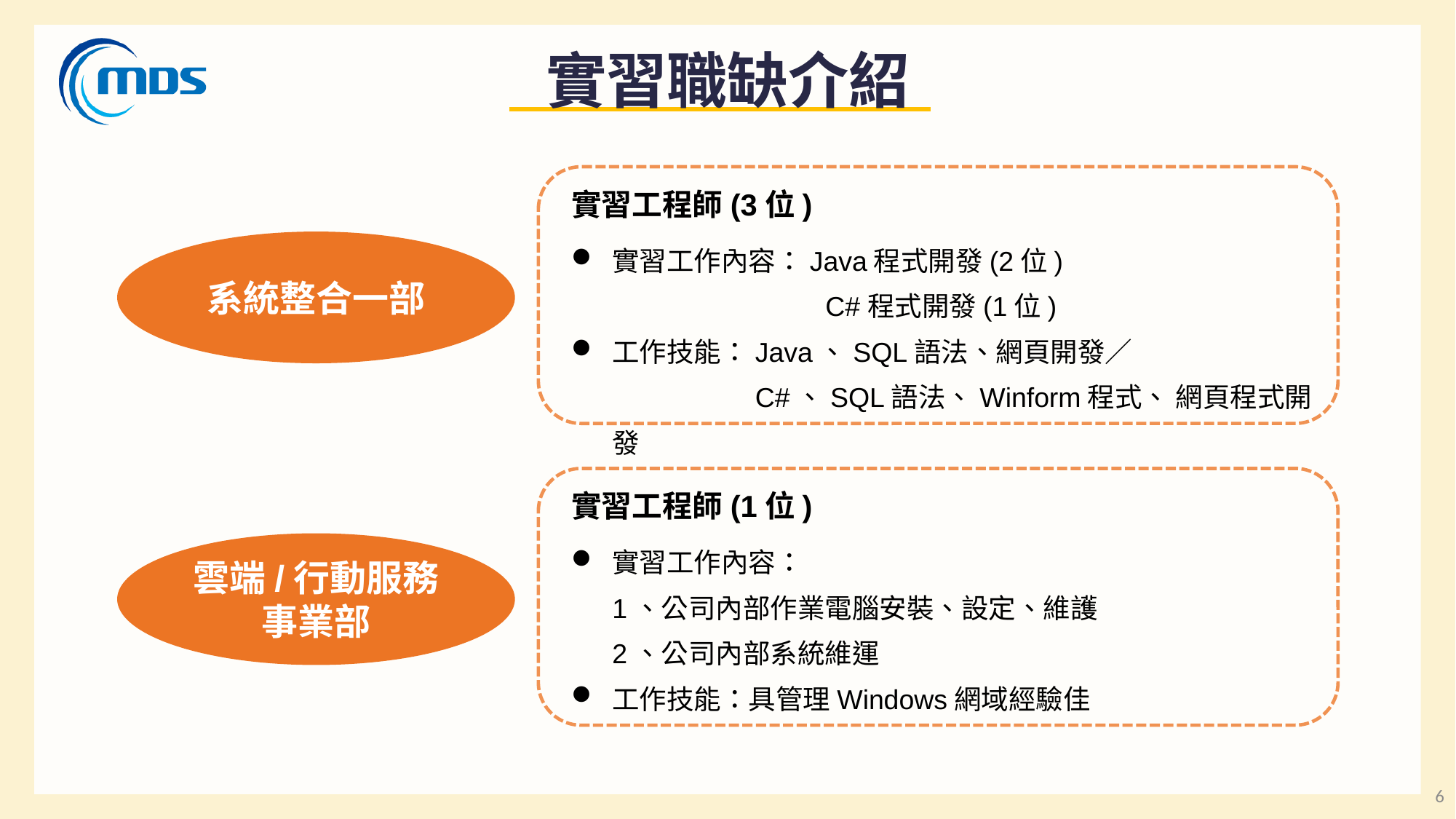

實習職缺介紹

實習工程師(3位)
實習工作內容：Java程式開發(2位)
                            C#程式開發(1位)
工作技能：Java、SQL語法、網頁開發／
　　　　　C#、SQL語法、Winform程式、 網頁程式開發
系統整合一部

實習工程師(1位)
實習工作內容：
1、公司內部作業電腦安裝、設定、維護
2、公司內部系統維運
工作技能：具管理Windows網域經驗佳
雲端/行動服務事業部
6